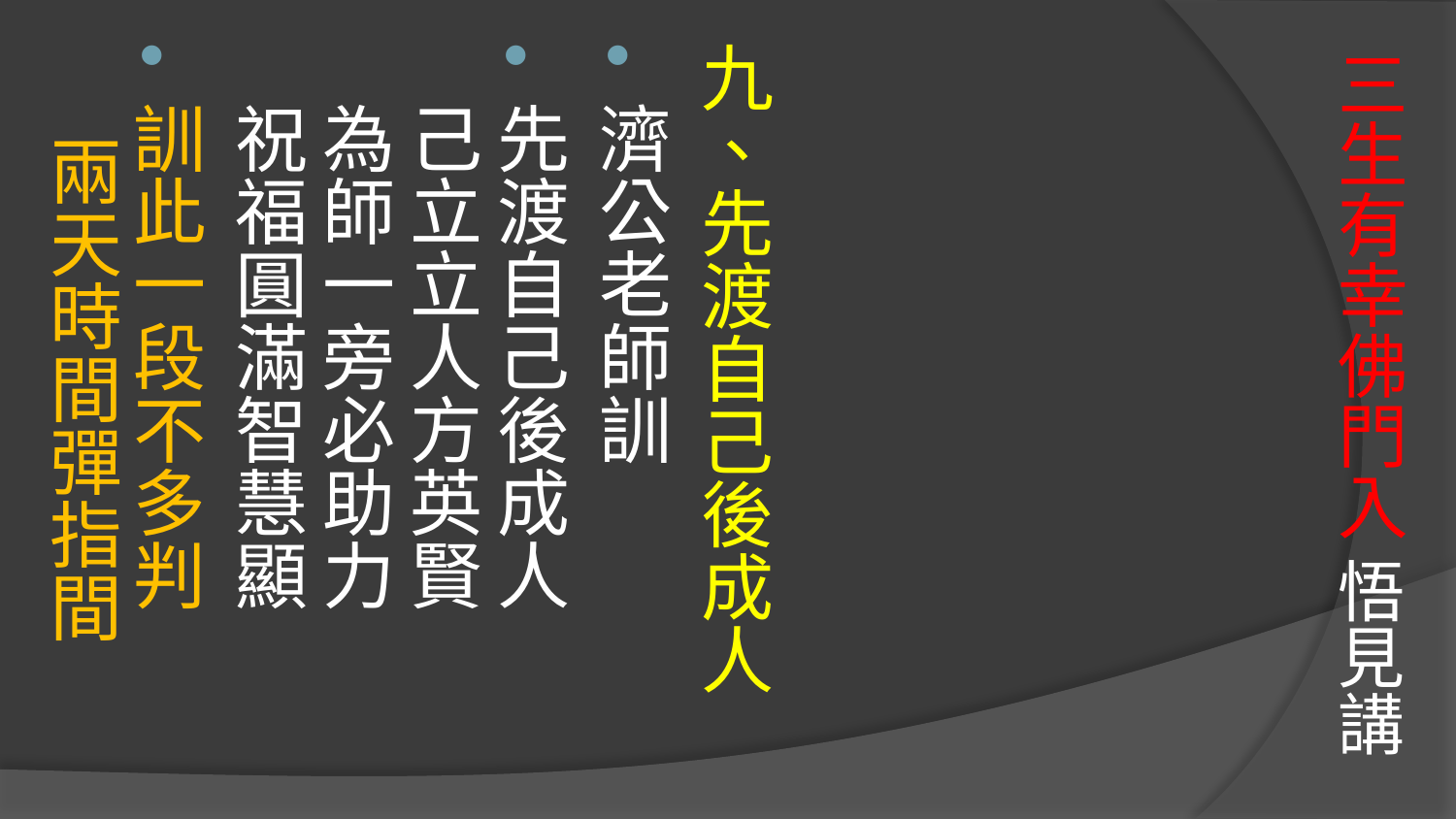

# 三生有幸佛門入 悟見講
九、先渡自己後成人
濟公老師訓
先渡自己後成人　     己立立人方英賢
為師一旁必助力　       祝福圓滿智慧顯
訓此一段不多判　         兩天時間彈指間